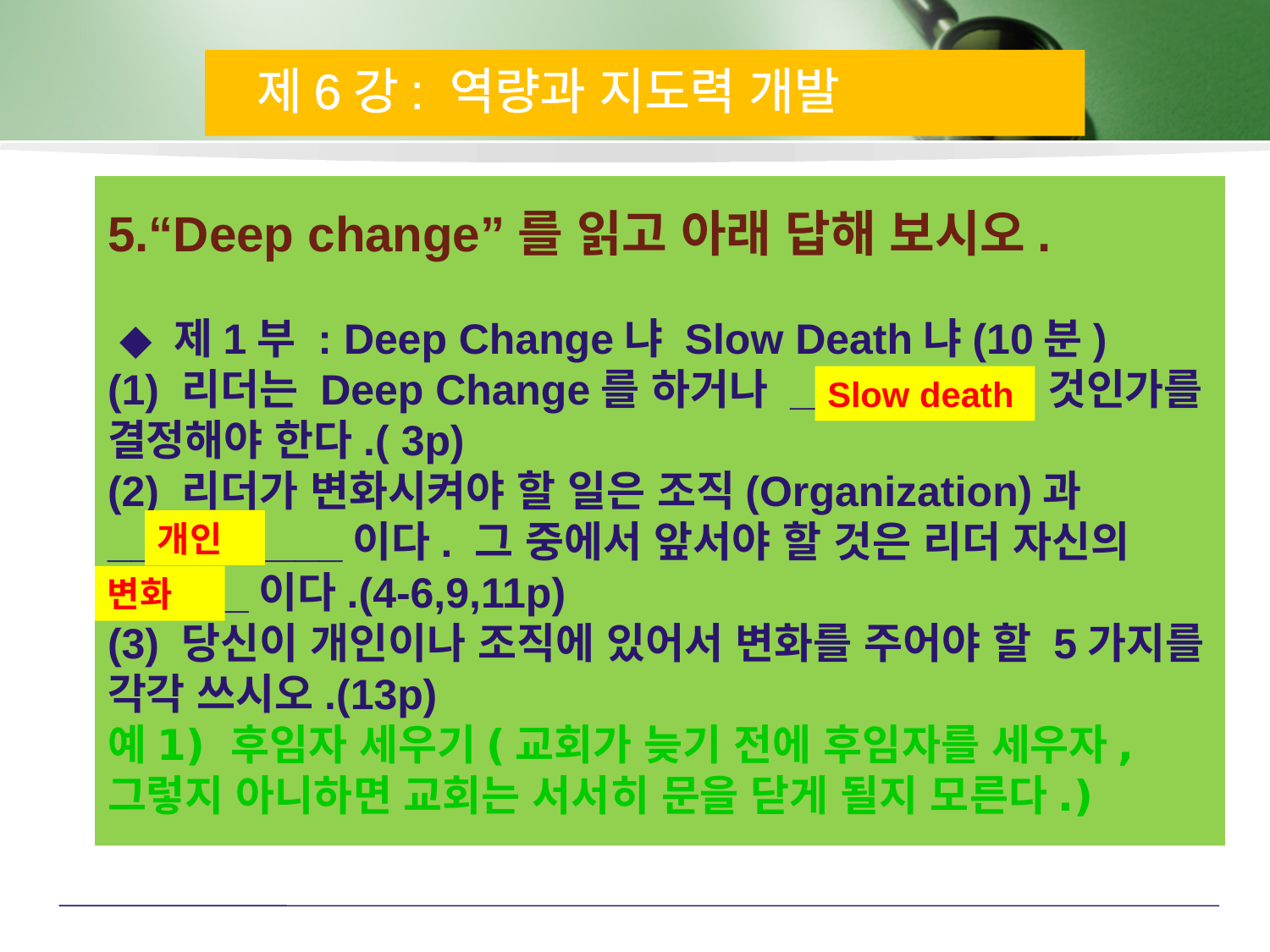

제6강: 역량과 지도력 개발
5.“Deep change”를 읽고 아래 답해 보시오.
 ◆ 제1부 : Deep Change냐 Slow Death냐(10분)
(1) 리더는 Deep Change를 하거나 _________   것인가를 결정해야 한다.( 3p)
(2) 리더가 변화시켜야 할 일은 조직(Organization)과 __________이다. 그 중에서 앞서야 할 것은 리더 자신의 ______이다.(4-6,9,11p)
(3) 당신이 개인이나 조직에 있어서 변화를 주어야 할 5가지를 각각 쓰시오.(13p)  
예1) 후임자 세우기(교회가 늦기 전에 후임자를 세우자, 그렇지 아니하면 교회는 서서히 문을 닫게 될지 모른다.)
Slow death
개인
변화